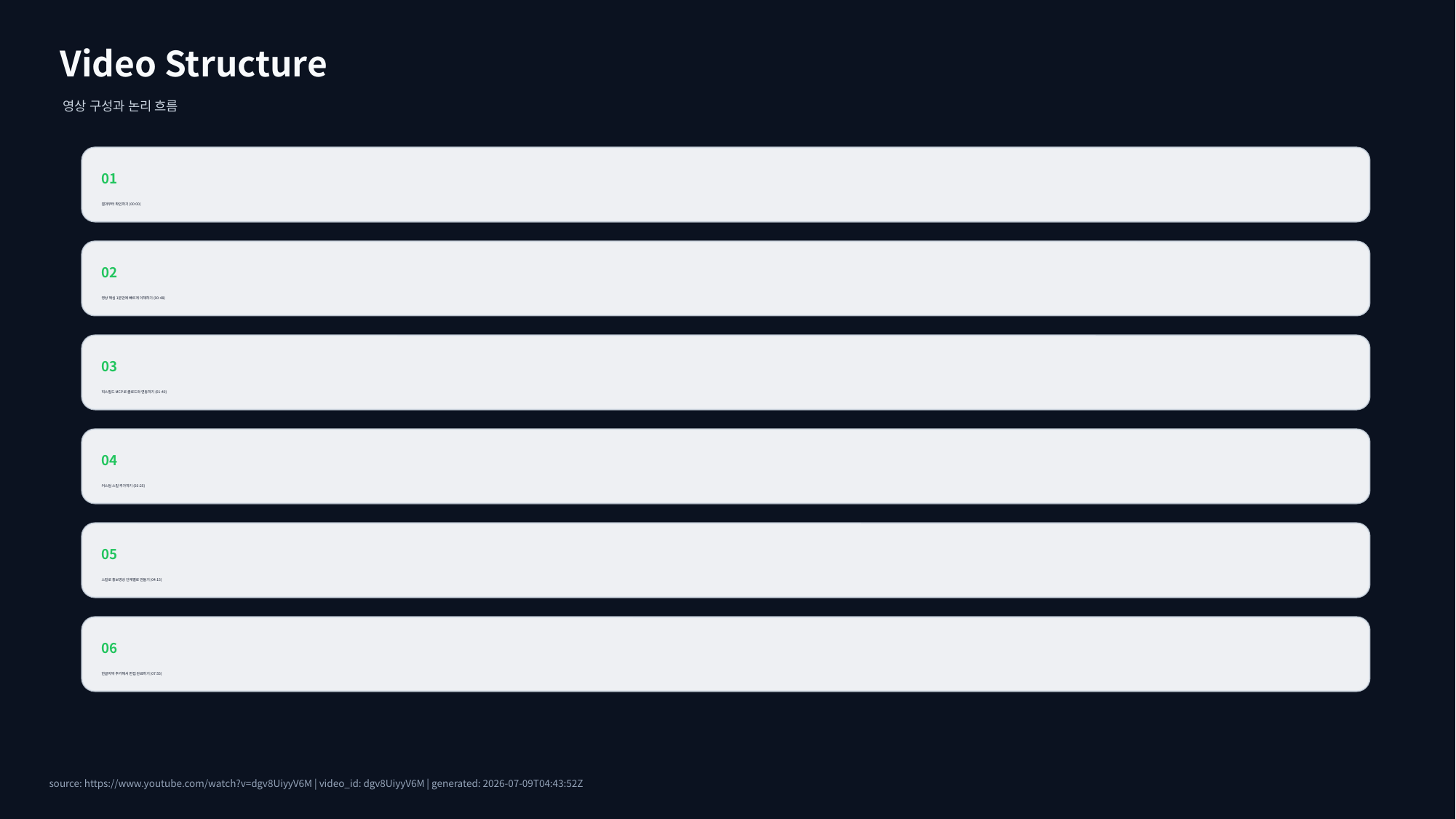

Video Structure
영상 구성과 논리 흐름

01
결과부터 확인하기 (00:00)

02
영상 핵심 1분만에 빠르게 이해하기 (00:48)

03
힉스필드 MCP로 클로드와 연동하기 (01:40)

04
커스텀 스킬 추가하기 (03:25)

05
스킬로 홍보영상 단계별로 만들기 (04:15)

06
한글자막 추가해서 편집 완료하기 (07:55)
source: https://www.youtube.com/watch?v=dgv8UiyyV6M | video_id: dgv8UiyyV6M | generated: 2026-07-09T04:43:52Z